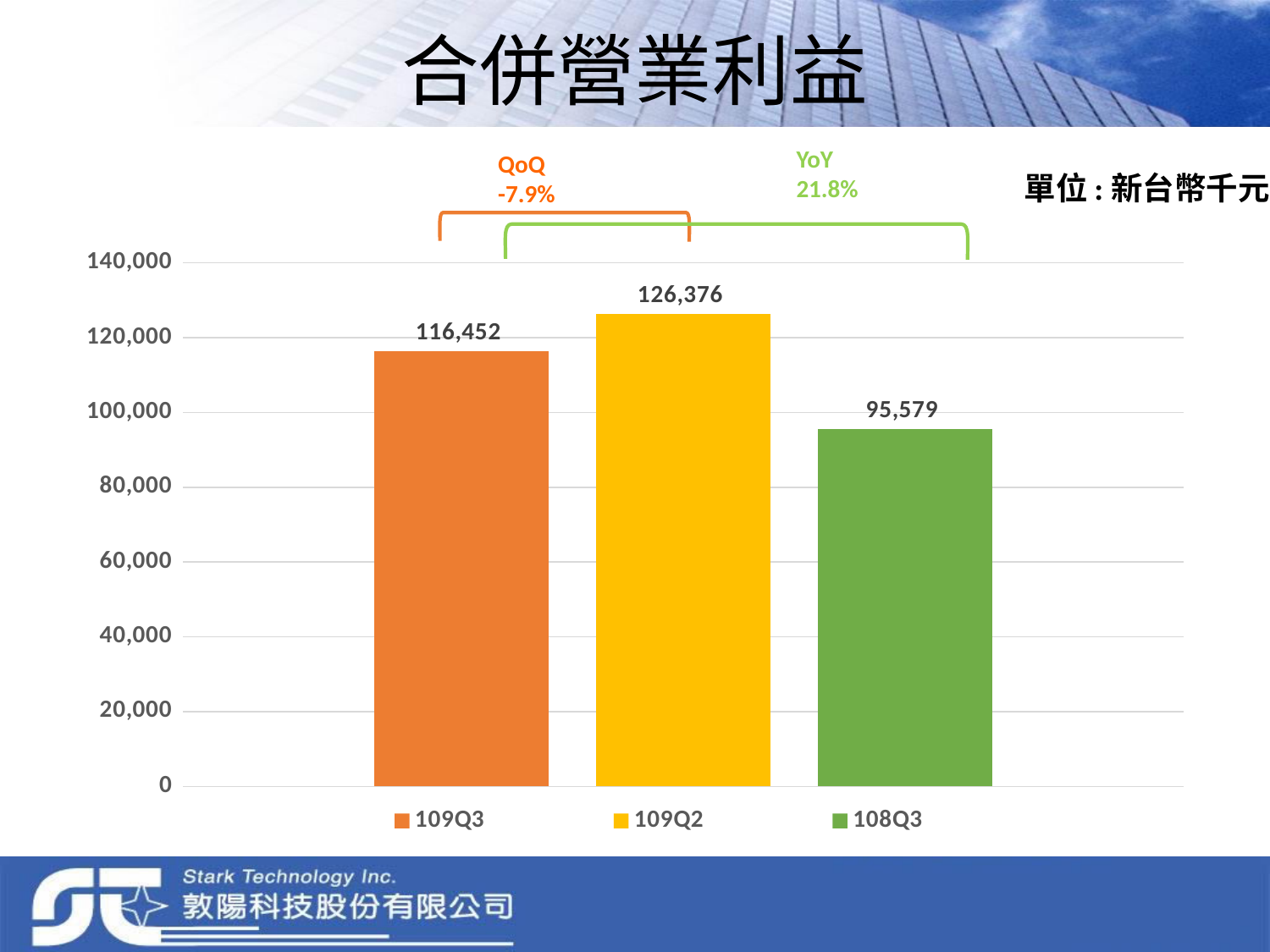

# 合併營業利益
YoY
21.8%

QoQ
-7.9%

單位:新台幣千元

### Chart

| Category | 109Q3 | 109Q2 | 108Q3 |
|---|---|---|---|
| 營業利益 | 116452.0 | 126376.0 | 95579.0 |